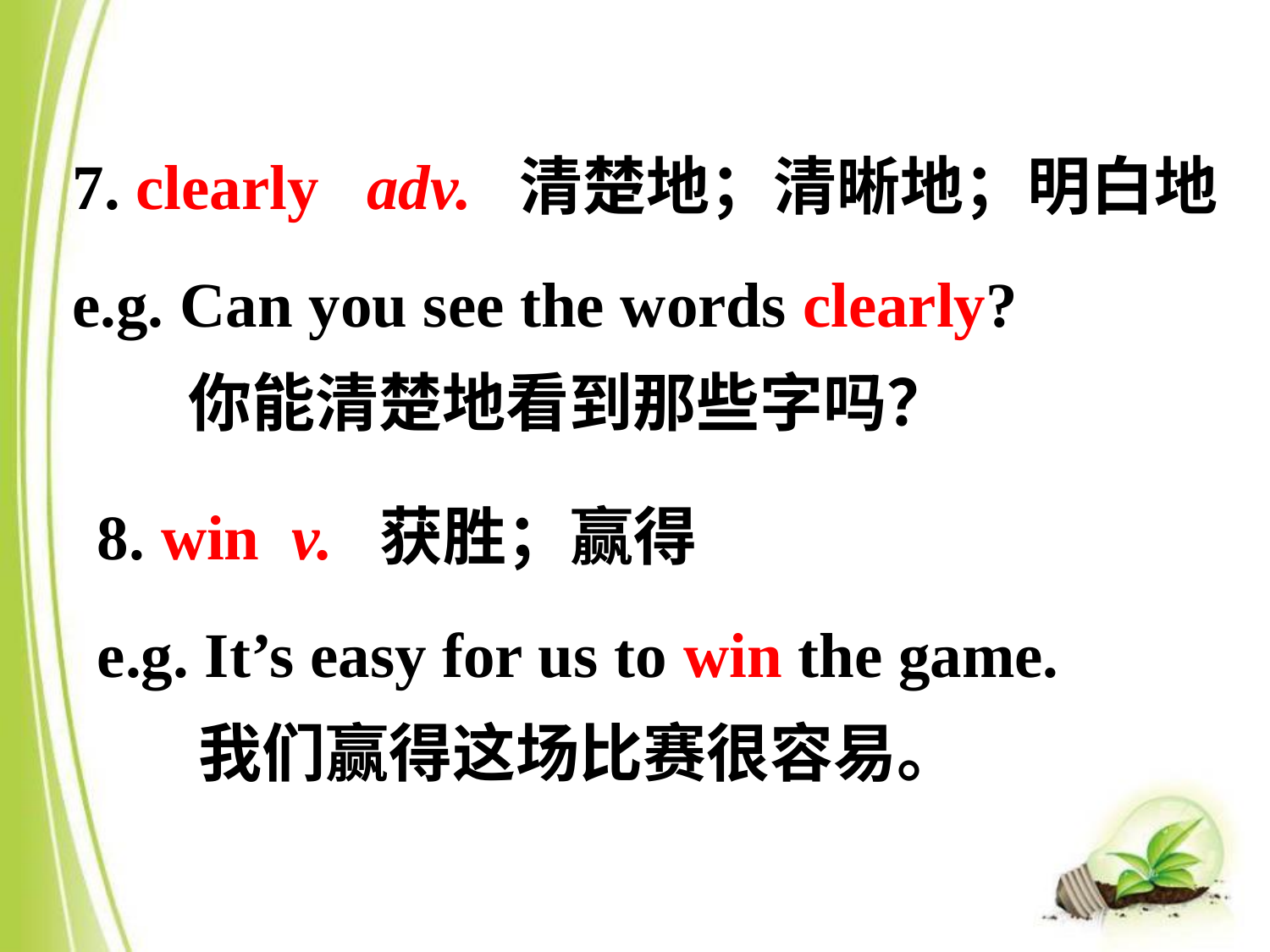

7. clearly   adv.  清楚地；清晰地；明白地
e.g. Can you see the words clearly?
       你能清楚地看到那些字吗？
8. win  v.  获胜；赢得
e.g. It’s easy for us to win the game.
      我们赢得这场比赛很容易。